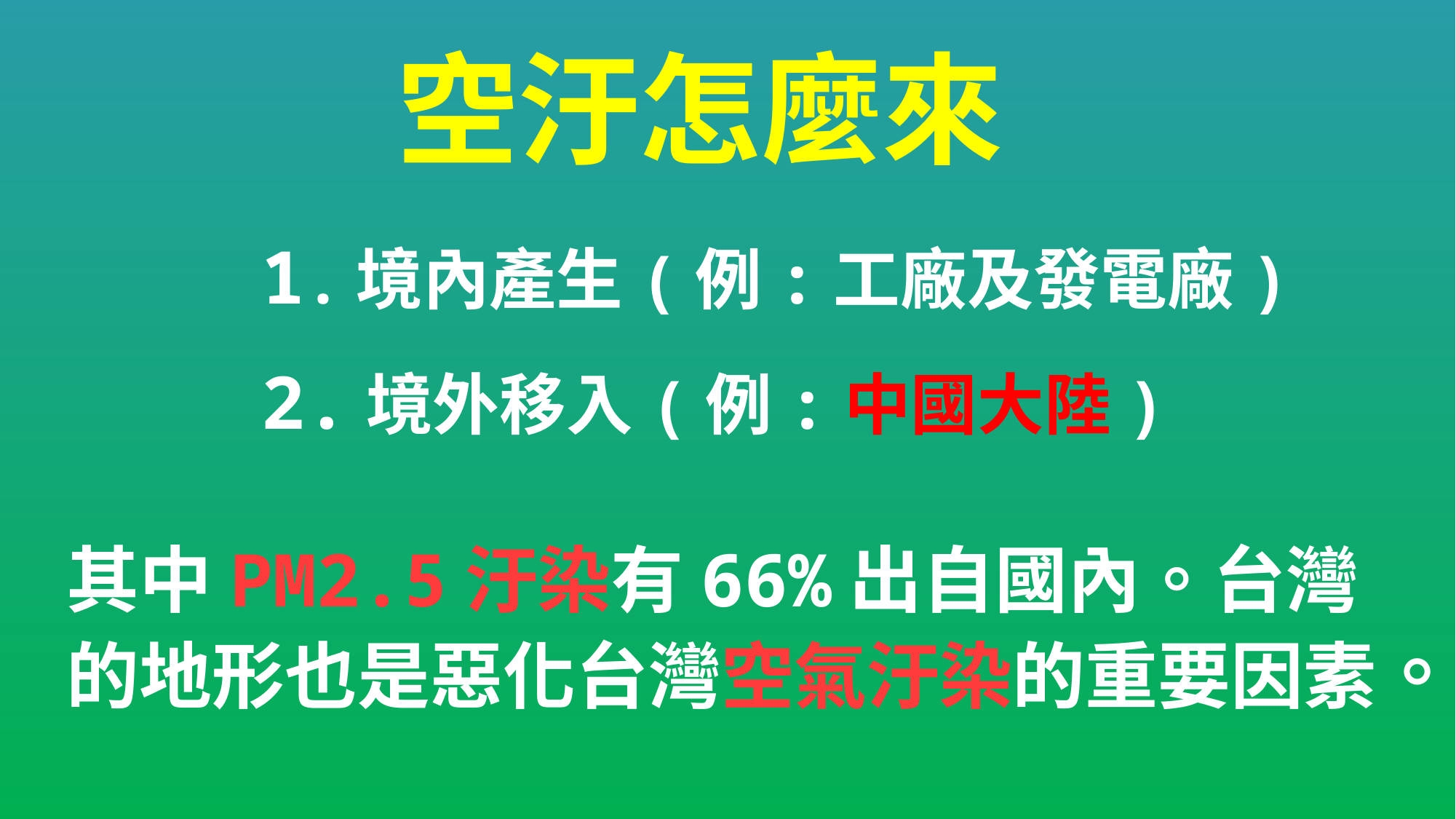

空汙怎麼來
1.境內產生(例:工廠及發電廠)
2.境外移入(例:中國大陸)
其中PM2.5汙染有66%出自國內。台灣的地形也是惡化台灣空氣汙染的重要因素。